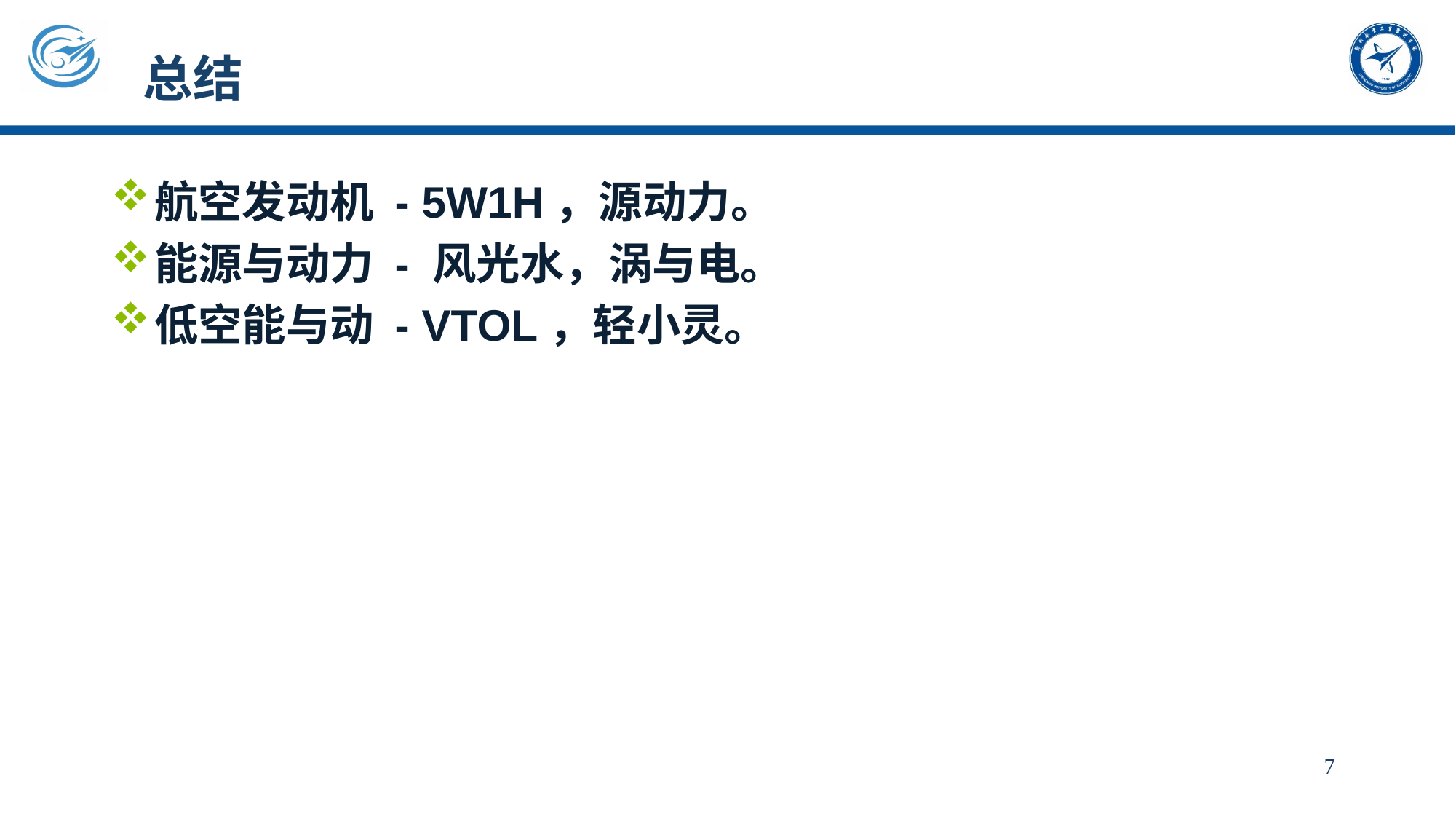

# 总结
航空发动机 - 5W1H，源动力。
能源与动力 - 风光水，涡与电。
低空能与动 - VTOL，轻小灵。

7